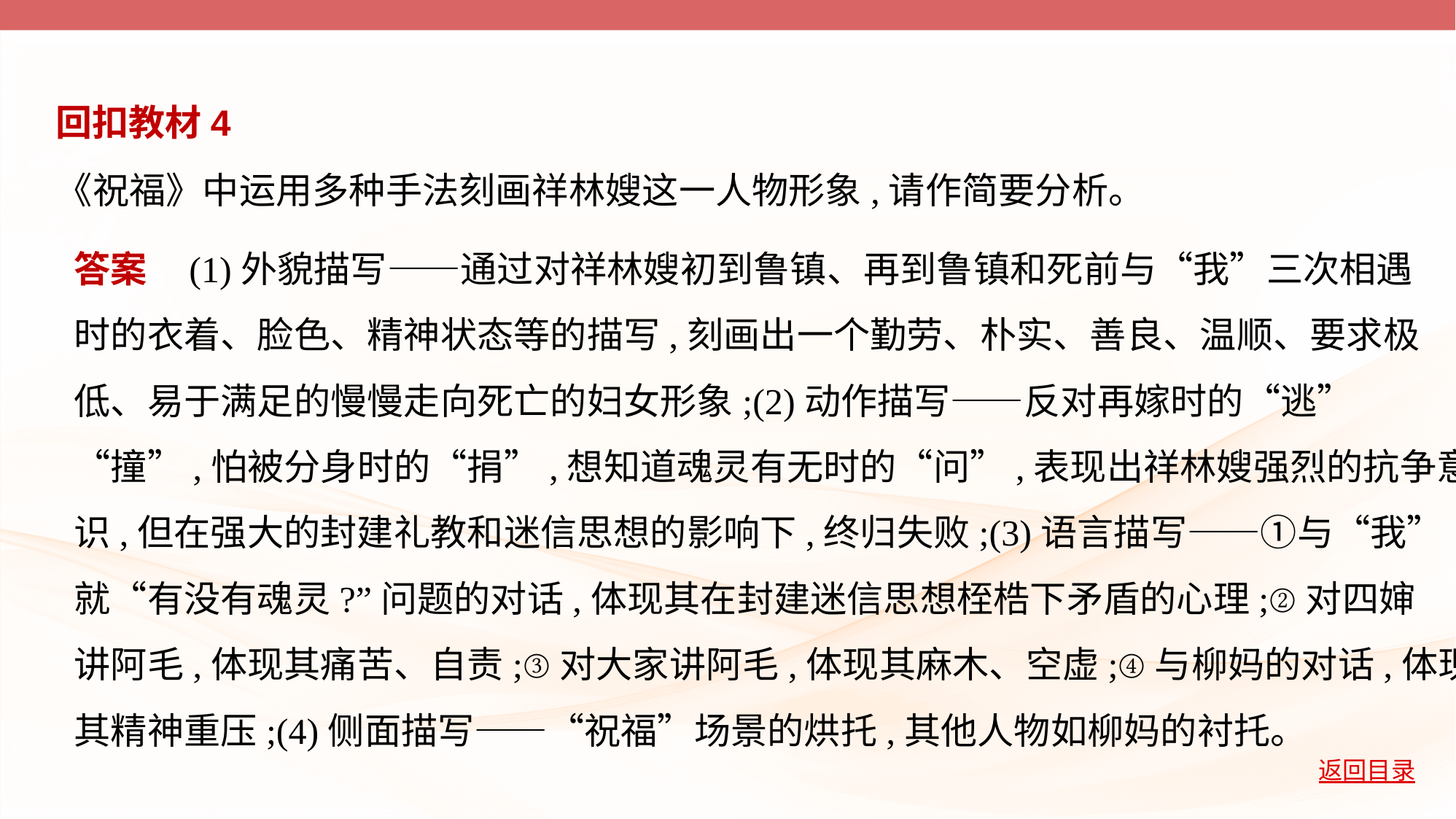

回扣教材4
《祝福》中运用多种手法刻画祥林嫂这一人物形象,请作简要分析。
答案    (1)外貌描写——通过对祥林嫂初到鲁镇、再到鲁镇和死前与“我”三次相遇
时的衣着、脸色、精神状态等的描写,刻画出一个勤劳、朴实、善良、温顺、要求极
低、易于满足的慢慢走向死亡的妇女形象;(2)动作描写——反对再嫁时的“逃”
“撞”,怕被分身时的“捐”,想知道魂灵有无时的“问”,表现出祥林嫂强烈的抗争意
识,但在强大的封建礼教和迷信思想的影响下,终归失败;(3)语言描写——①与“我”
就“有没有魂灵?”问题的对话,体现其在封建迷信思想桎梏下矛盾的心理;②对四婶
讲阿毛,体现其痛苦、自责;③对大家讲阿毛,体现其麻木、空虚;④与柳妈的对话,体现
其精神重压;(4)侧面描写——“祝福”场景的烘托,其他人物如柳妈的衬托。